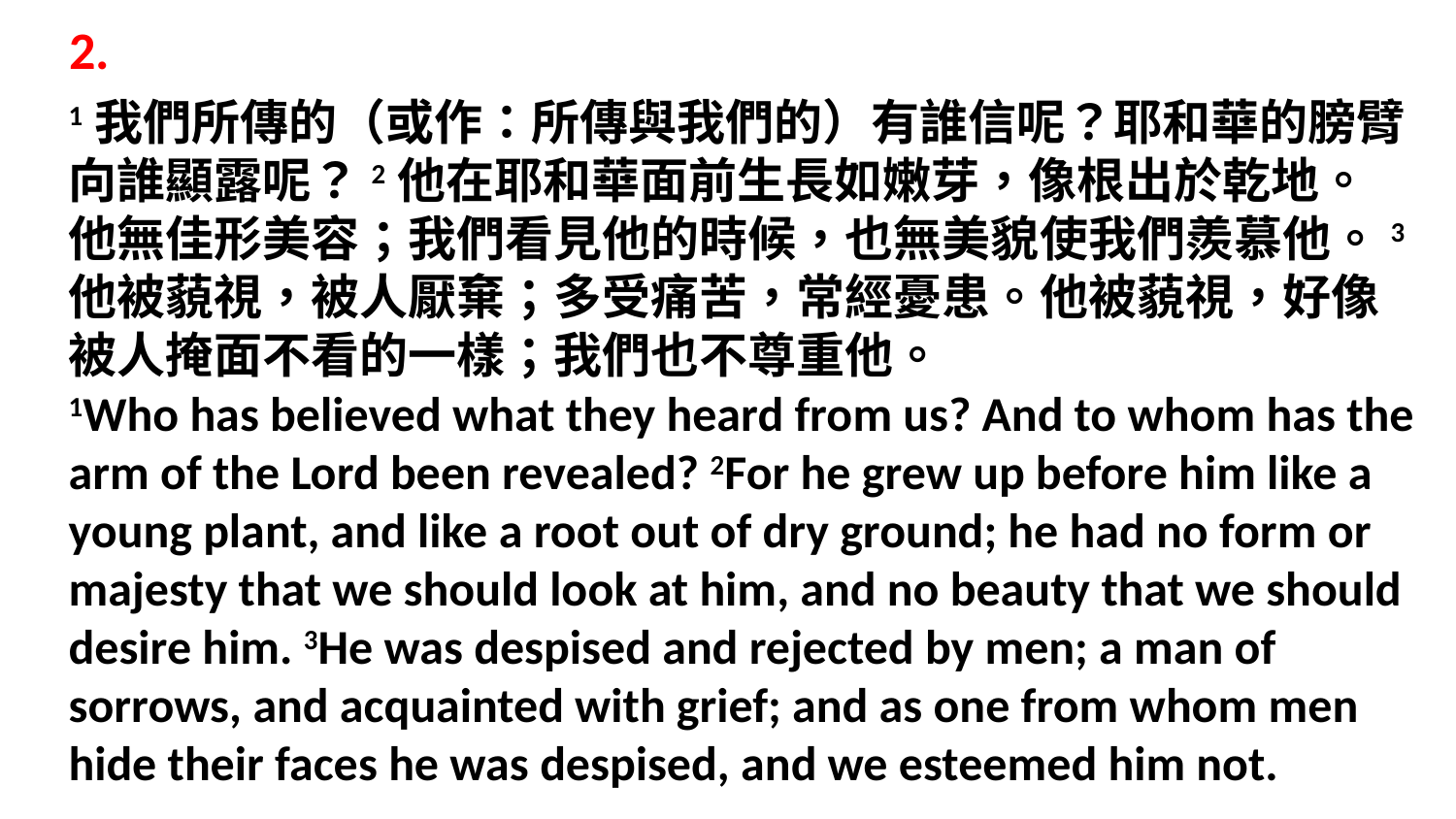

2.
1我們所傳的（或作：所傳與我們的）有誰信呢？耶和華的膀臂向誰顯露呢？2他在耶和華面前生長如嫩芽，像根出於乾地。他無佳形美容；我們看見他的時候，也無美貌使我們羨慕他。3他被藐視，被人厭棄；多受痛苦，常經憂患。他被藐視，好像被人掩面不看的一樣；我們也不尊重他。
1Who has believed what they heard from us? And to whom has the arm of the Lord been revealed? 2For he grew up before him like a young plant, and like a root out of dry ground; he had no form or majesty that we should look at him, and no beauty that we should desire him. 3He was despised and rejected by men; a man of sorrows, and acquainted with grief; and as one from whom men hide their faces he was despised, and we esteemed him not.